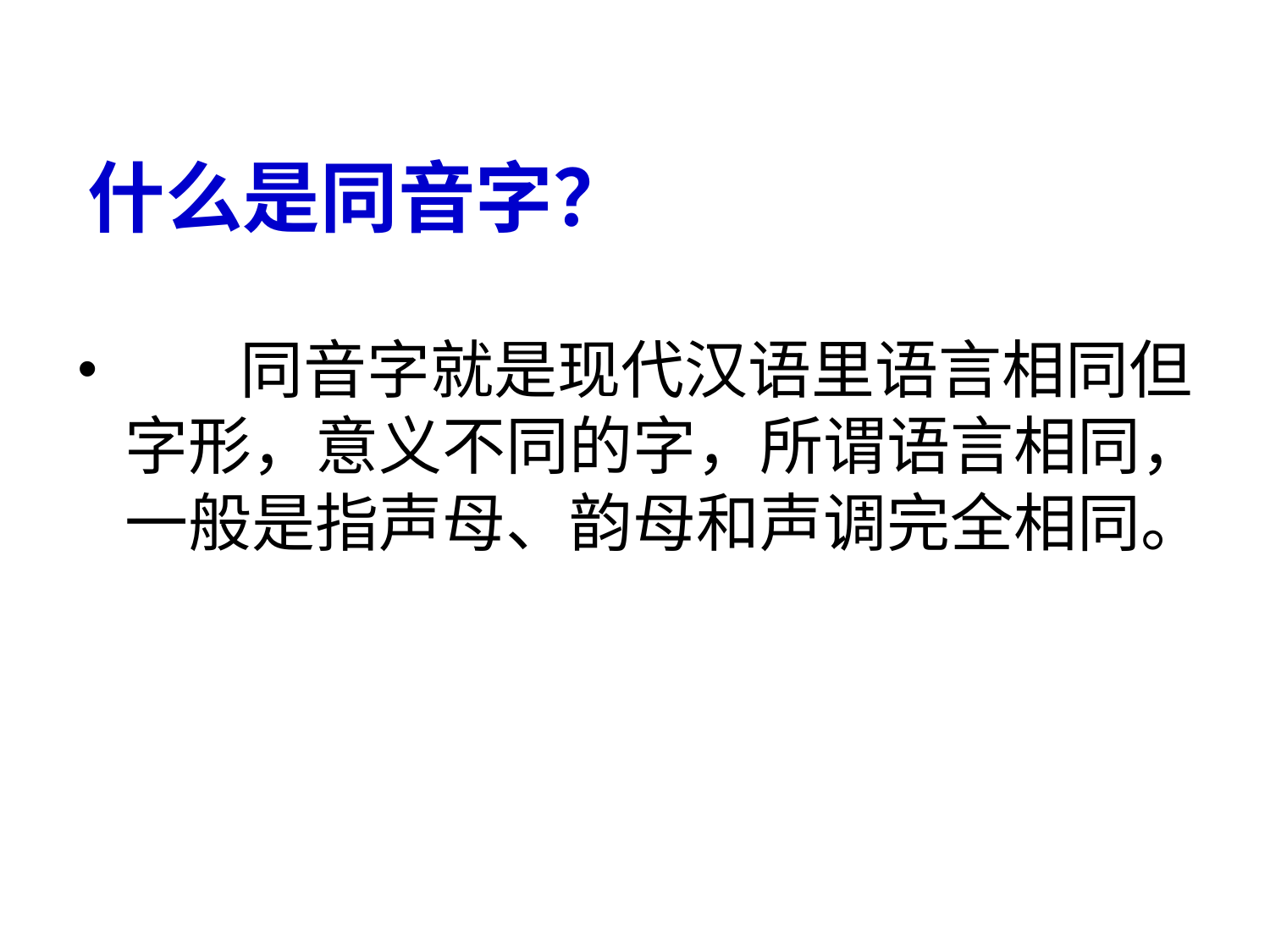

# 什么是同音字？
        同音字就是现代汉语里语言相同但字形，意义不同的字，所谓语言相同，一般是指声母、韵母和声调完全相同。